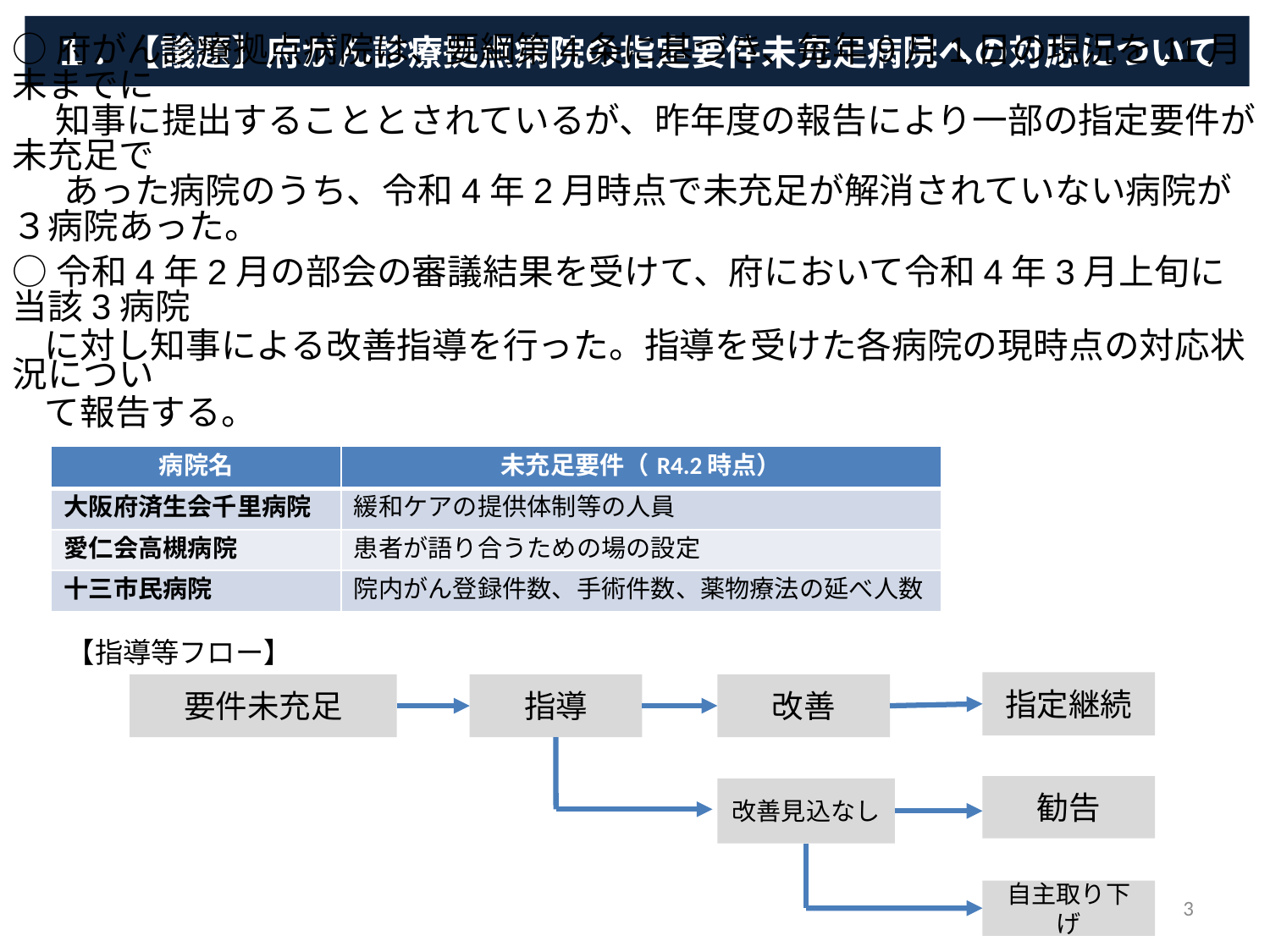

１．【議題】府がん診療拠点病院の指定要件未充足病院への対応について
○府がん診療拠点病院は、要綱第4条に基づき、毎年9月1日の現況を11月末までに
　 知事に提出することとされているが、昨年度の報告により一部の指定要件が未充足で
 　あった病院のうち、令和4年2月時点で未充足が解消されていない病院が３病院あった。
○令和4年2月の部会の審議結果を受けて、府において令和4年3月上旬に当該3病院
   に対し知事による改善指導を行った。指導を受けた各病院の現時点の対応状況につい
   て報告する。
　　【参考：令和４年２月 部会審議結果】
　　・以下３病院が指定要件を満たしていないため、改善指導を行うこととする。

| 病院名 | 未充足要件（R4.2時点） |
| --- | --- |
| ⼤阪府済⽣会千⾥病院 | 緩和ケアの提供体制等の⼈員 |
| 愛仁会高槻病院 | 患者が語り合うための場の設定 |
| 十三市民病院 | 院内がん登録件数、手術件数、薬物療法の延べ人数 |
【指導等フロー】
指定継続
要件未充足
指導
改善
勧告
改善見込なし
自主取り下げ
3